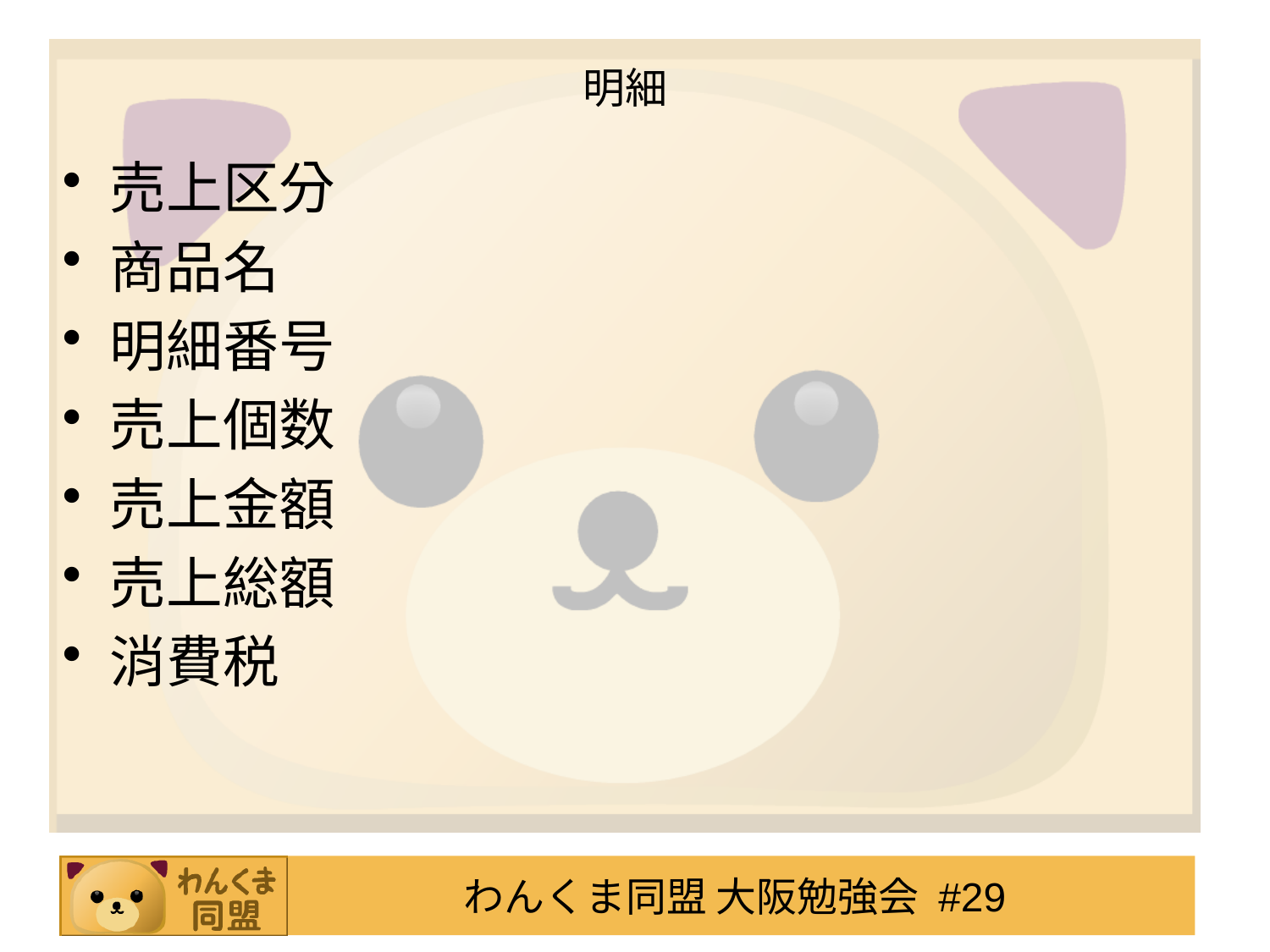

# 明細
売上区分
商品名
明細番号
売上個数
売上金額
売上総額
消費税